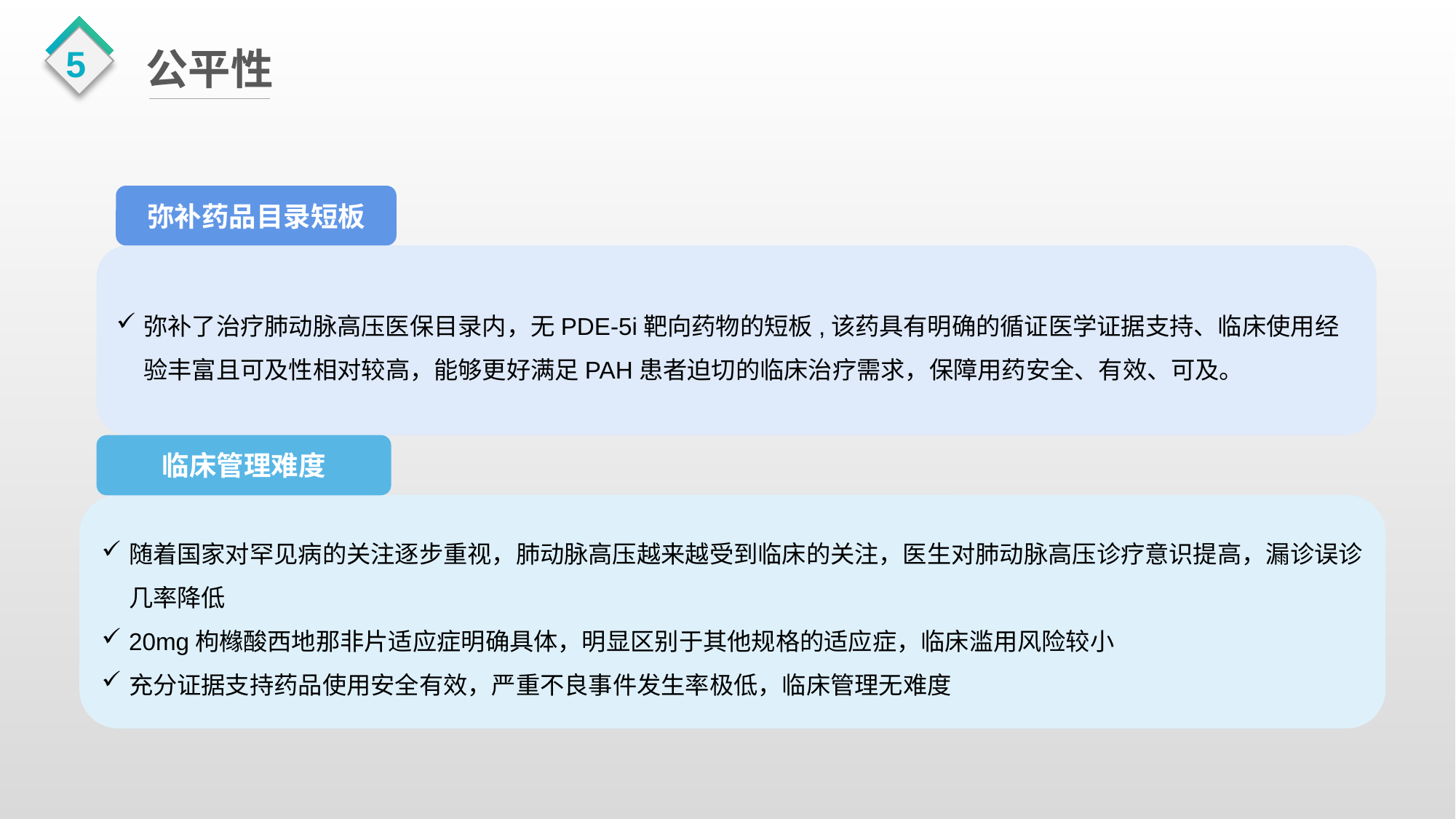

5
公平性
弥补药品目录短板
弥补了治疗肺动脉高压医保目录内，无PDE-5i靶向药物的短板,该药具有明确的循证医学证据支持、临床使用经验丰富且可及性相对较高，能够更好满足PAH患者迫切的临床治疗需求，保障用药安全、有效、可及。
临床管理难度
随着国家对罕见病的关注逐步重视，肺动脉高压越来越受到临床的关注，医生对肺动脉高压诊疗意识提高，漏诊误诊几率降低
20mg枸橼酸西地那非片适应症明确具体，明显区别于其他规格的适应症，临床滥用风险较小
充分证据支持药品使用安全有效，严重不良事件发生率极低，临床管理无难度